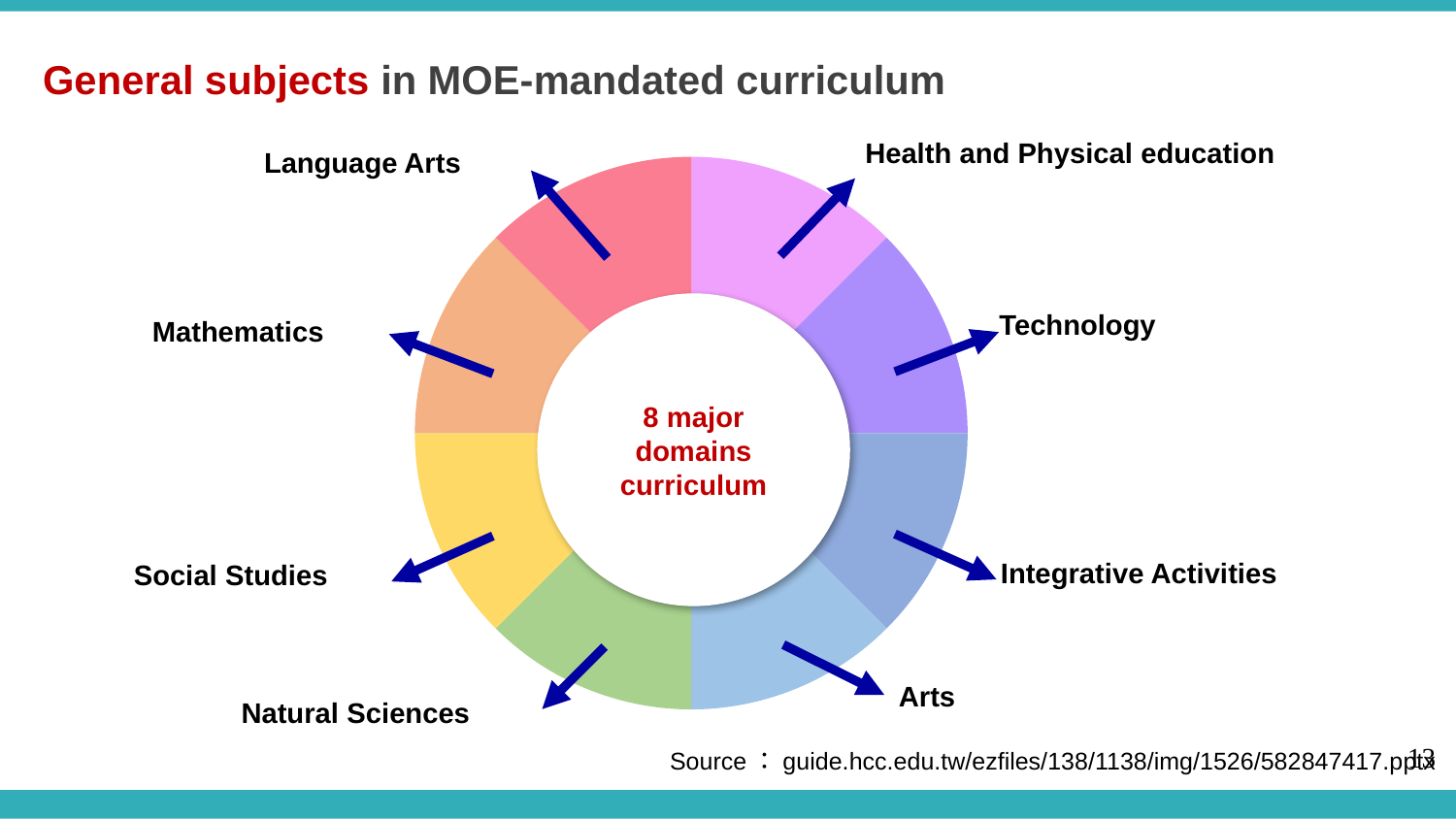

General subjects in MOE-mandated curriculum
Health and Physical education
Language Arts

### Chart

| Category | 欄1 |
|---|---|
| 第一季 | 45.0 |
| 第二季 | 45.0 |
| 第三季 | 45.0 |
| 第四季 | 45.0 |
| 5 | 45.0 |
| 6 | 45.0 |
| 7 | 45.0 |
| 8 | 45.0 |
8 major domains curriculum
Technology
Mathematics
Integrative Activities
Social Studies
Arts
Natural Sciences
13
Source：guide.hcc.edu.tw/ezfiles/138/1138/img/1526/582847417.pptx